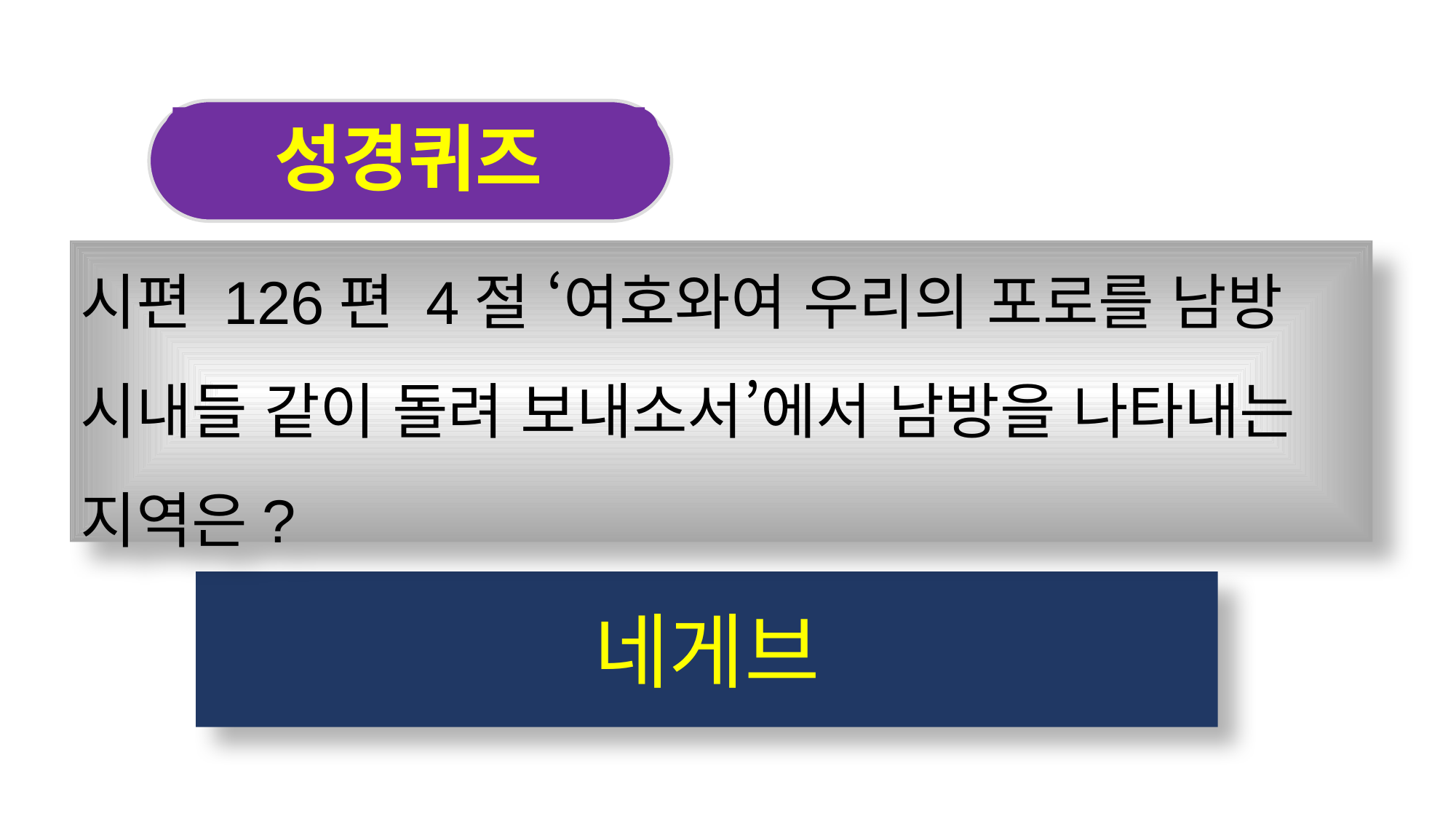

성경퀴즈
시편 126편 4절 ‘여호와여 우리의 포로를 남방 시내들 같이 돌려 보내소서’에서 남방을 나타내는 지역은?
네게브